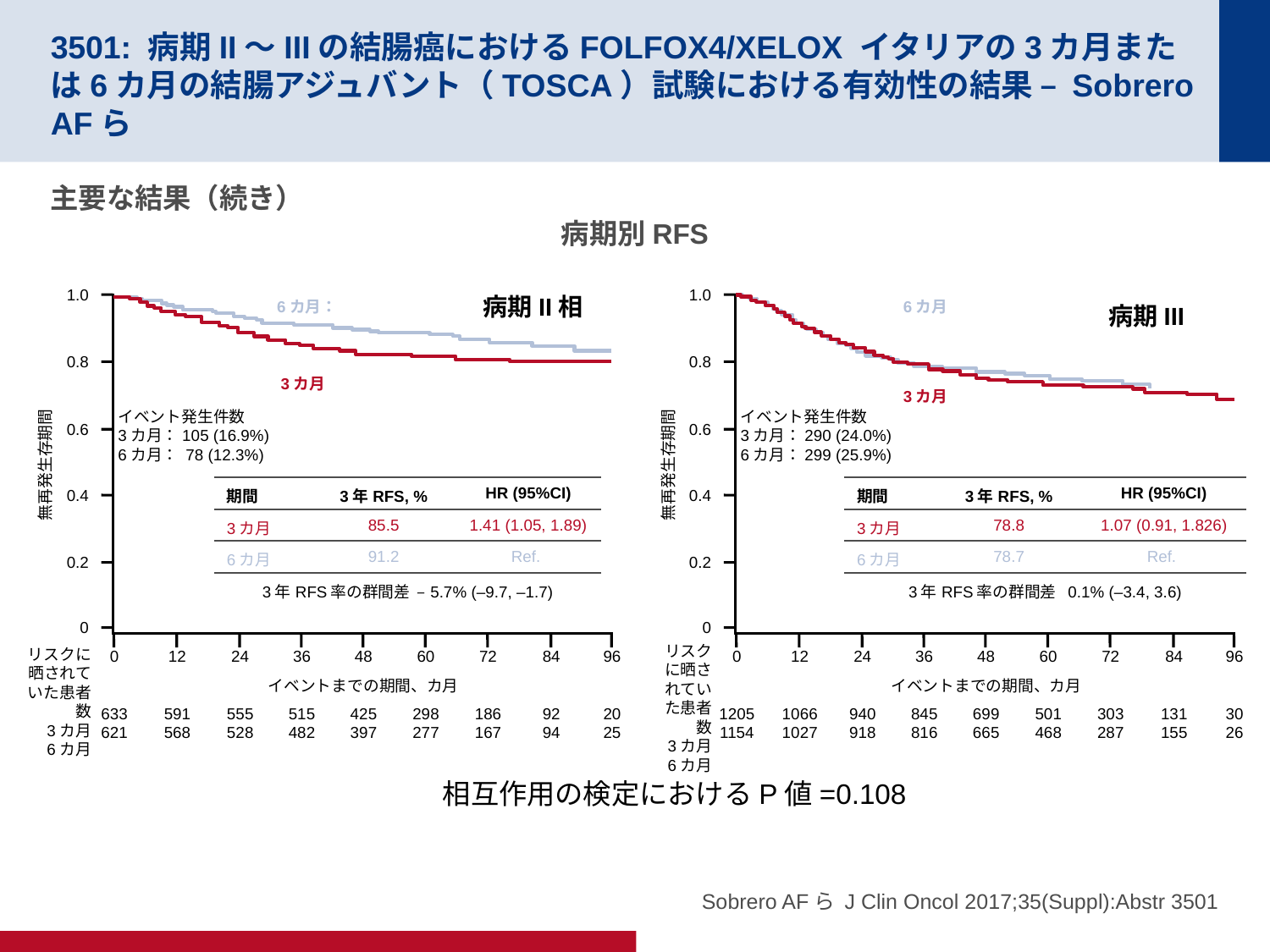

# 3501: 病期II～IIIの結腸癌におけるFOLFOX4/XELOX イタリアの3カ月または6カ月の結腸アジュバント（TOSCA）試験における有効性の結果 – Sobrero AFら
主要な結果（続き）
病期別RFS
1.0
6カ月：

0.8

3カ月
イベント発生件数
3カ月：105 (16.9%)
6カ月： 78 (12.3%)
0.6

無再発生存期間
0.4

0.2

0

0

633
621

12

591
568

24

555
528

36

515
482

48

425
397

60

298
277

72

186
167

84

92
94

96

20
25

イベントまでの期間、カ月
病期II相

リスクに晒されていた患者数
3カ月
6カ月
1.0
6カ月

0.8

3カ月
イベント発生件数
3カ月：290 (24.0%)
6カ月：299 (25.9%)
0.6

無再発生存期間
0.4

0.2

0

0

1205
1154

12

1066
1027

24

940
918

36

845
816

48

699
665

60

501
468

72

303
287

84

131
155

96

30
26

イベントまでの期間、カ月
病期III
リスクに晒されていた患者数
3カ月
6カ月

| 期間 | 3年RFS, % | HR (95%CI) |
| --- | --- | --- |
| 3カ月 | 85.5 | 1.41 (1.05, 1.89) |
| 6カ月 | 91.2 | Ref. |
| 3年RFS率の群間差 –5.7% (–9.7, –1.7) |  |  |
| 期間 | 3年RFS, % | HR (95%CI) |
| --- | --- | --- |
| 3カ月 | 78.8 | 1.07 (0.91, 1.826) |
| 6カ月 | 78.7 | Ref. |
| 3年RFS率の群間差 0.1% (–3.4, 3.6) |  |  |
相互作用の検定におけるP値=0.108
Sobrero AFら J Clin Oncol 2017;35(Suppl):Abstr 3501